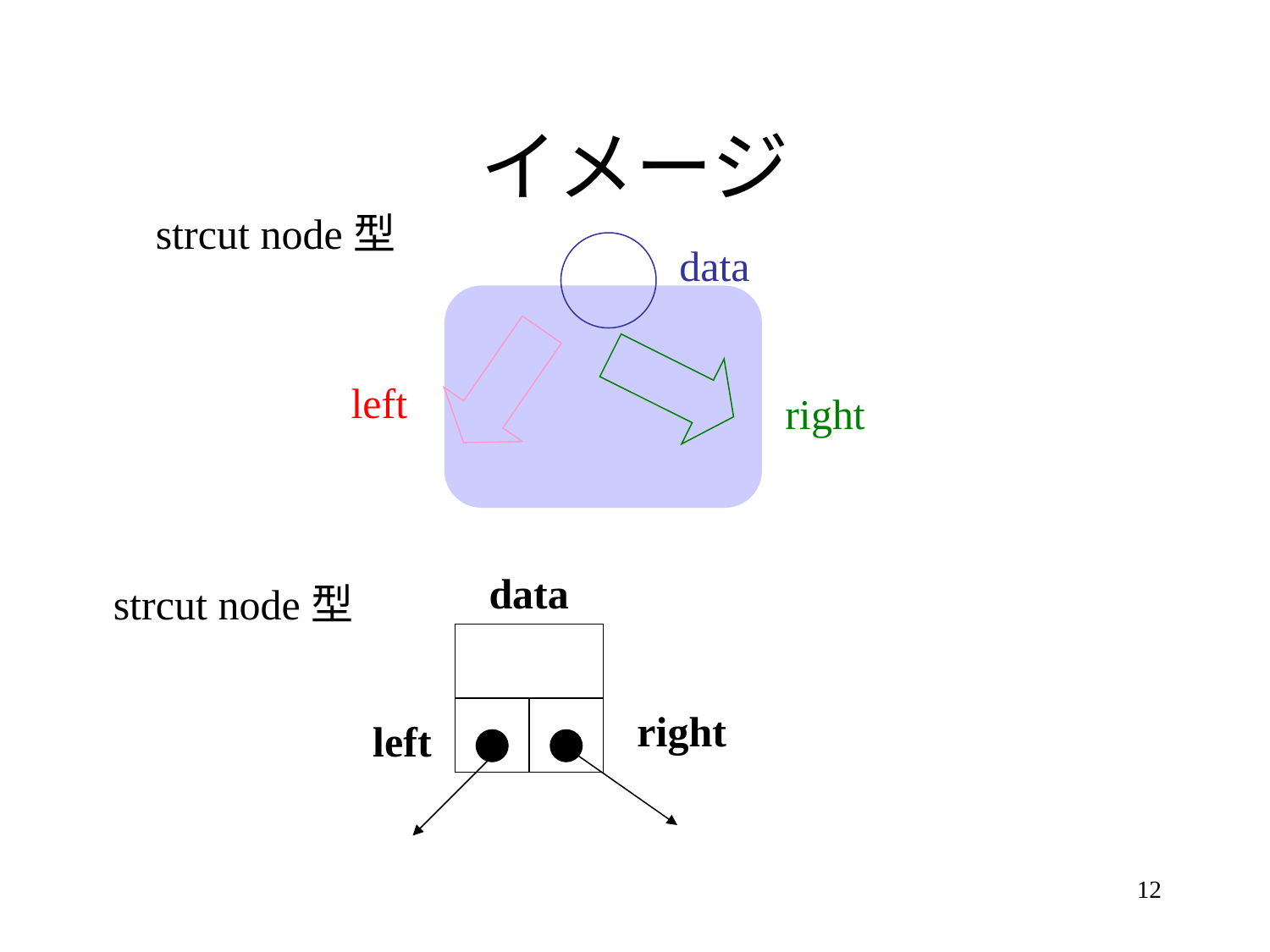

# イメージ
strcut node型

０ｘｂ００ｆｆ
data
left
right
data
strcut node型

right
left

12